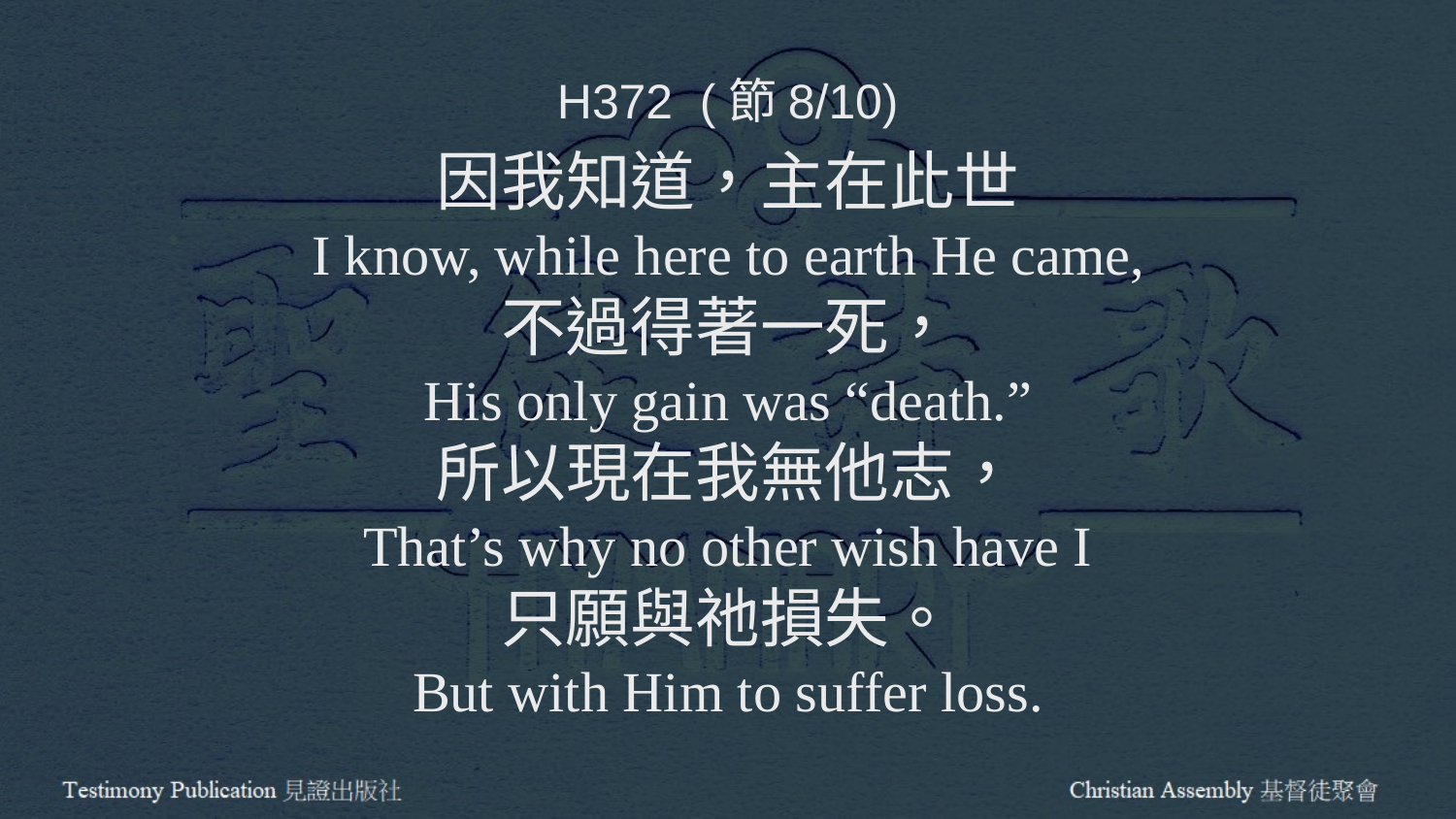

H372  (節8/10)
因我知道，主在此世
I know, while here to earth He came,
不過得著一死，
His only gain was “death.”
所以現在我無他志，
That’s why no other wish have I
只願與祂損失。
But with Him to suffer loss.